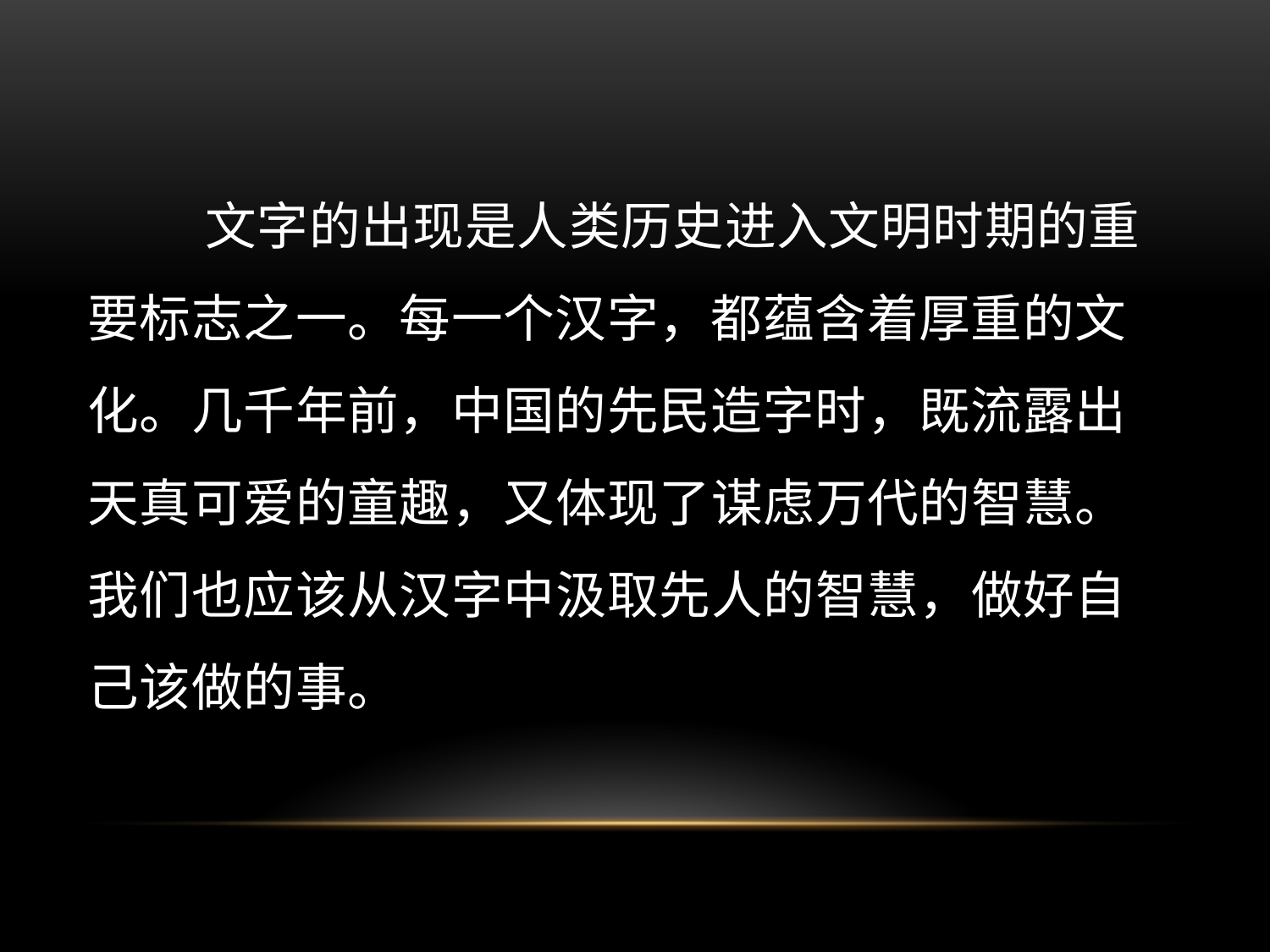

文字的出现是人类历史进入文明时期的重要标志之一。每一个汉字，都蕴含着厚重的文化。几千年前，中国的先民造字时，既流露出天真可爱的童趣，又体现了谋虑万代的智慧。我们也应该从汉字中汲取先人的智慧，做好自己该做的事。